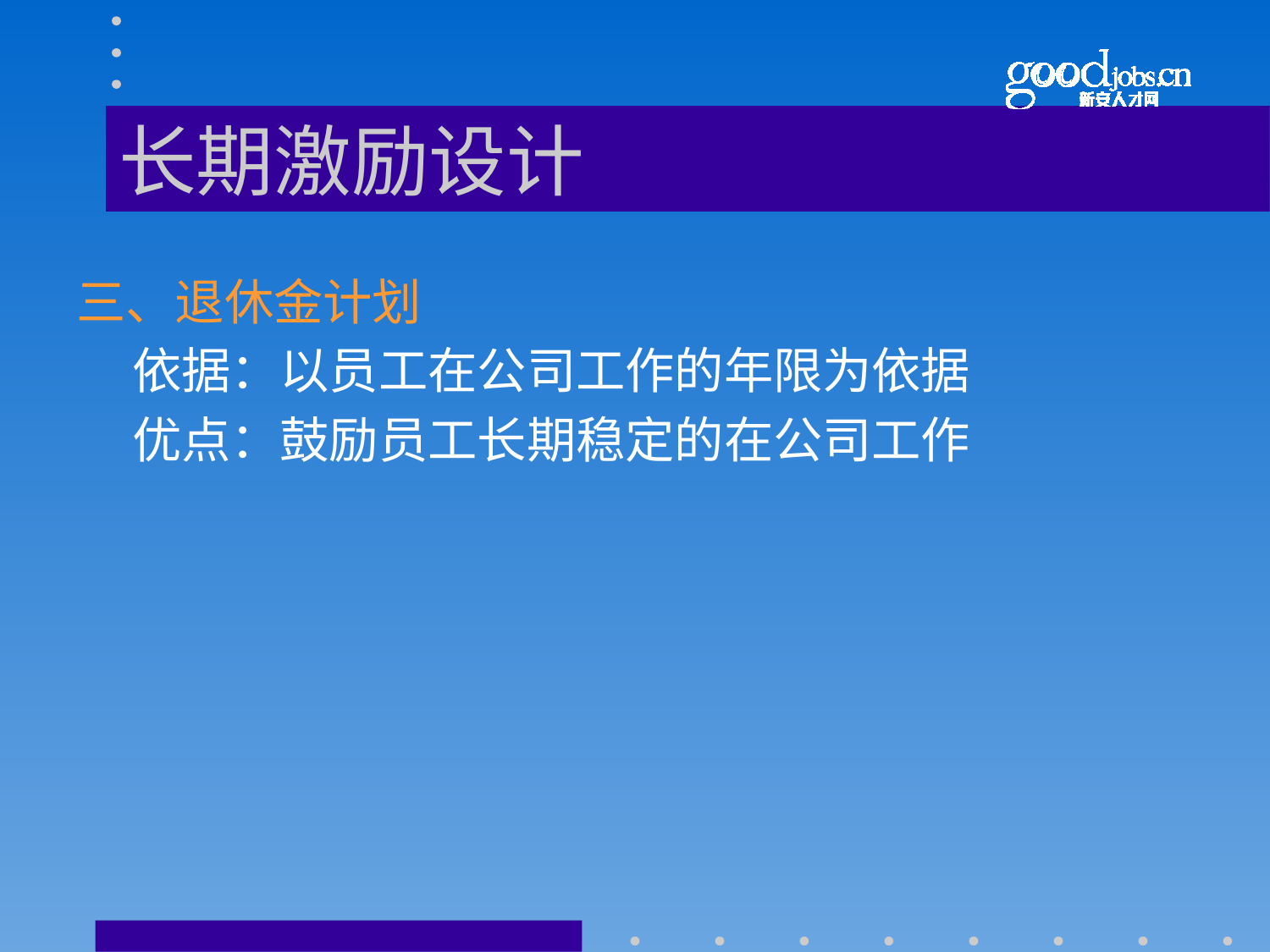

# 长期激励设计
三、退休金计划
    依据：以员工在公司工作的年限为依据
    优点：鼓励员工长期稳定的在公司工作